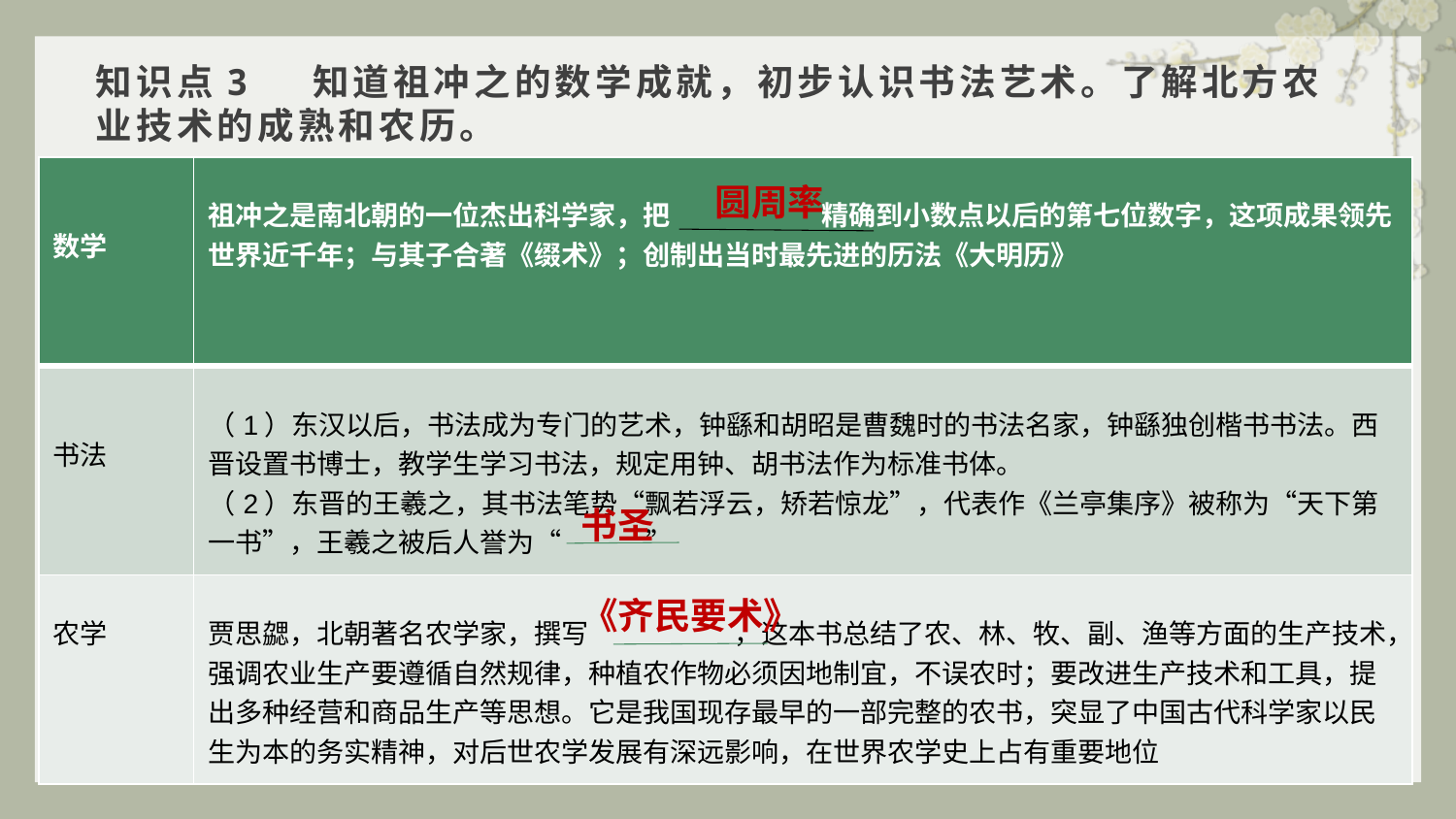

# 知识点3  知道祖冲之的数学成就，初步认识书法艺术。了解北方农业技术的成熟和农历。
| 数学 | 祖冲之是南北朝的一位杰出科学家，把 精确到小数点以后的第七位数字，这项成果领先世界近千年；与其子合著《缀术》；创制出当时最先进的历法《大明历》 |
| --- | --- |
| 书法 | （1）东汉以后，书法成为专门的艺术，钟繇和胡昭是曹魏时的书法名家，钟繇独创楷书书法。西晋设置书博士，教学生学习书法，规定用钟、胡书法作为标准书体。 （2）东晋的王羲之，其书法笔势“飘若浮云，矫若惊龙”，代表作《兰亭集序》被称为“天下第一书”，王羲之被后人誉为“ ” |
| 农学 | 贾思勰，北朝著名农学家，撰写 ，这本书总结了农、林、牧、副、渔等方面的生产技术，强调农业生产要遵循自然规律，种植农作物必须因地制宜，不误农时；要改进生产技术和工具，提出多种经营和商品生产等思想。它是我国现存最早的一部完整的农书，突显了中国古代科学家以民生为本的务实精神，对后世农学发展有深远影响，在世界农学史上占有重要地位 |
圆周率
书圣
《齐民要术》